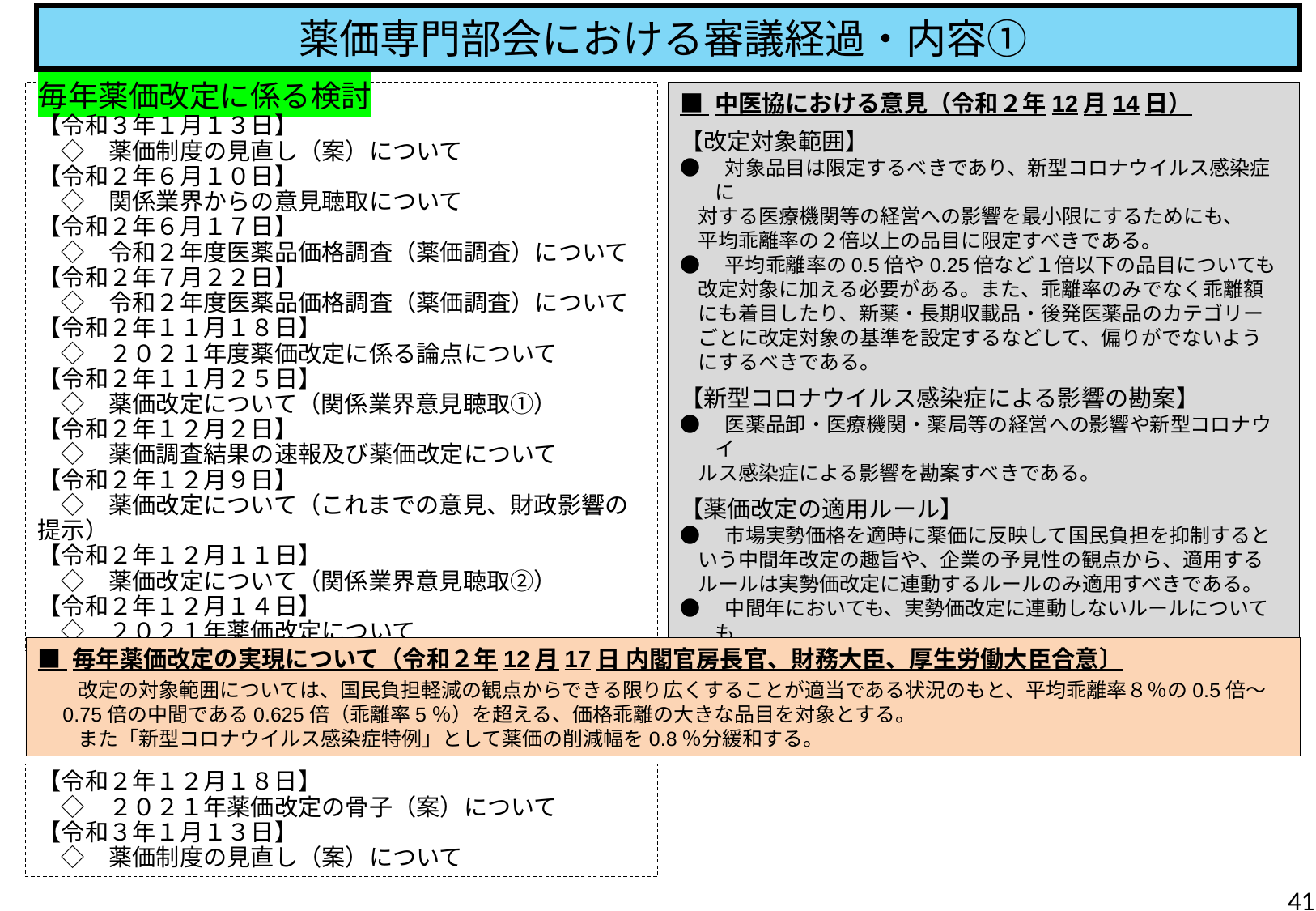

薬価専門部会における審議経過・内容①
毎年薬価改定に係る検討
【令和３年１月１３日】
　◇　薬価制度の見直し（案）について
【令和２年６月１０日】
　◇　関係業界からの意見聴取について
【令和２年６月１７日】
　◇　令和２年度医薬品価格調査（薬価調査）について
【令和２年７月２２日】
　◇　令和２年度医薬品価格調査（薬価調査）について
【令和２年１１月１８日】
　◇　２０２１年度薬価改定に係る論点について
【令和２年１１月２５日】
　◇　薬価改定について（関係業界意見聴取①）
【令和２年１２月２日】
　◇　薬価調査結果の速報及び薬価改定について
【令和２年１２月９日】
　◇　薬価改定について（これまでの意見、財政影響の提示）
【令和２年１２月１１日】
　◇　薬価改定について（関係業界意見聴取②）
【令和２年１２月１４日】
　◇　２０２１年薬価改定について
■ 中医協における意見（令和２年12月14日）
【改定対象範囲】
●　対象品目は限定するべきであり、新型コロナウイルス感染症に
   対する医療機関等の経営への影響を最小限にするためにも、
   平均乖離率の２倍以上の品目に限定すべきである。
●　平均乖離率の0.5倍や0.25倍など１倍以下の品目についても
   改定対象に加える必要がある。また、乖離率のみでなく乖離額
   にも着目したり、新薬・長期収載品・後発医薬品のカテゴリー
   ごとに改定対象の基準を設定するなどして、偏りがでないよう
   にするべきである。
【新型コロナウイルス感染症による影響の勘案】
●　医薬品卸・医療機関・薬局等の経営への影響や新型コロナウイ
   ルス感染症による影響を勘案すべきである。
【薬価改定の適用ルール】
●　市場実勢価格を適時に薬価に反映して国民負担を抑制すると
   いう中間年改定の趣旨や、企業の予見性の観点から、適用する
   ルールは実勢価改定に連動するルールのみ適用すべきである。
●　中間年においても、実勢価改定に連動しないルールについても
   適用すべきである。

■ 毎年薬価改定の実現について（令和２年12月17日 内閣官房長官、財務大臣、厚生労働大臣合意〕
　　改定の対象範囲については、国民負担軽減の観点からできる限り広くすることが適当である状況のもと、平均乖離率８％の0.5倍～
　0.75倍の中間である0.625倍（乖離率5％）を超える、価格乖離の大きな品目を対象とする。
　　また「新型コロナウイルス感染症特例」として薬価の削減幅を0.8％分緩和する。
【令和２年１２月１８日】
　◇　２０２１年薬価改定の骨子（案）について
【令和３年１月１３日】
　◇　薬価制度の見直し（案）について
41